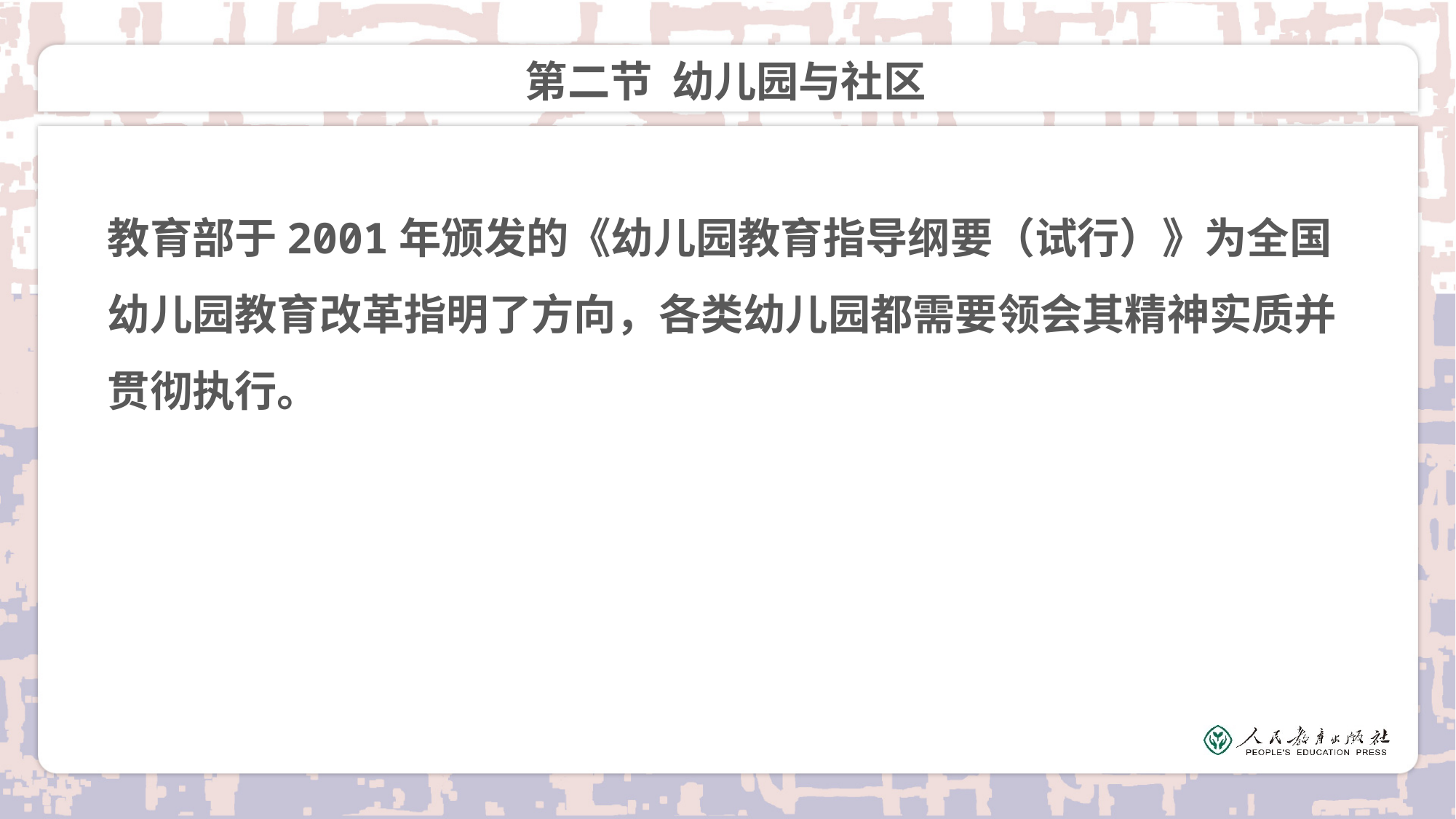

# 第二节  幼儿园与社区
教育部于2001年颁发的《幼儿园教育指导纲要（试行）》为全国幼儿园教育改革指明了方向，各类幼儿园都需要领会其精神实质并贯彻执行。